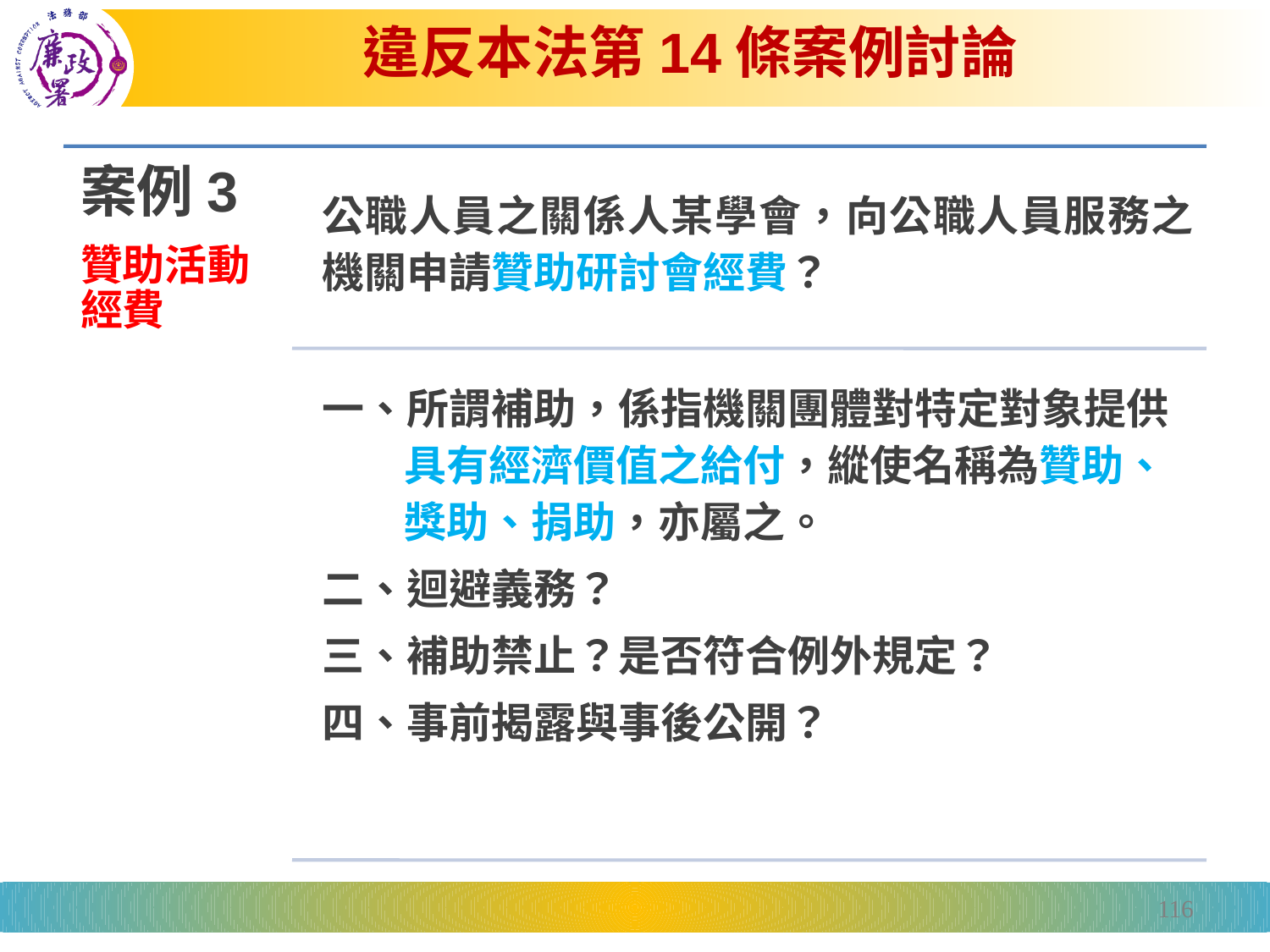

# 違反本法第14條案例討論
案例3
贊助活動經費
公職人員之關係人某學會，向公職人員服務之機關申請贊助研討會經費？
一、所謂補助，係指機關團體對特定對象提供具有經濟價值之給付，縱使名稱為贊助、獎助、捐助，亦屬之。
二、迴避義務？
三、補助禁止？是否符合例外規定？
四、事前揭露與事後公開？

116